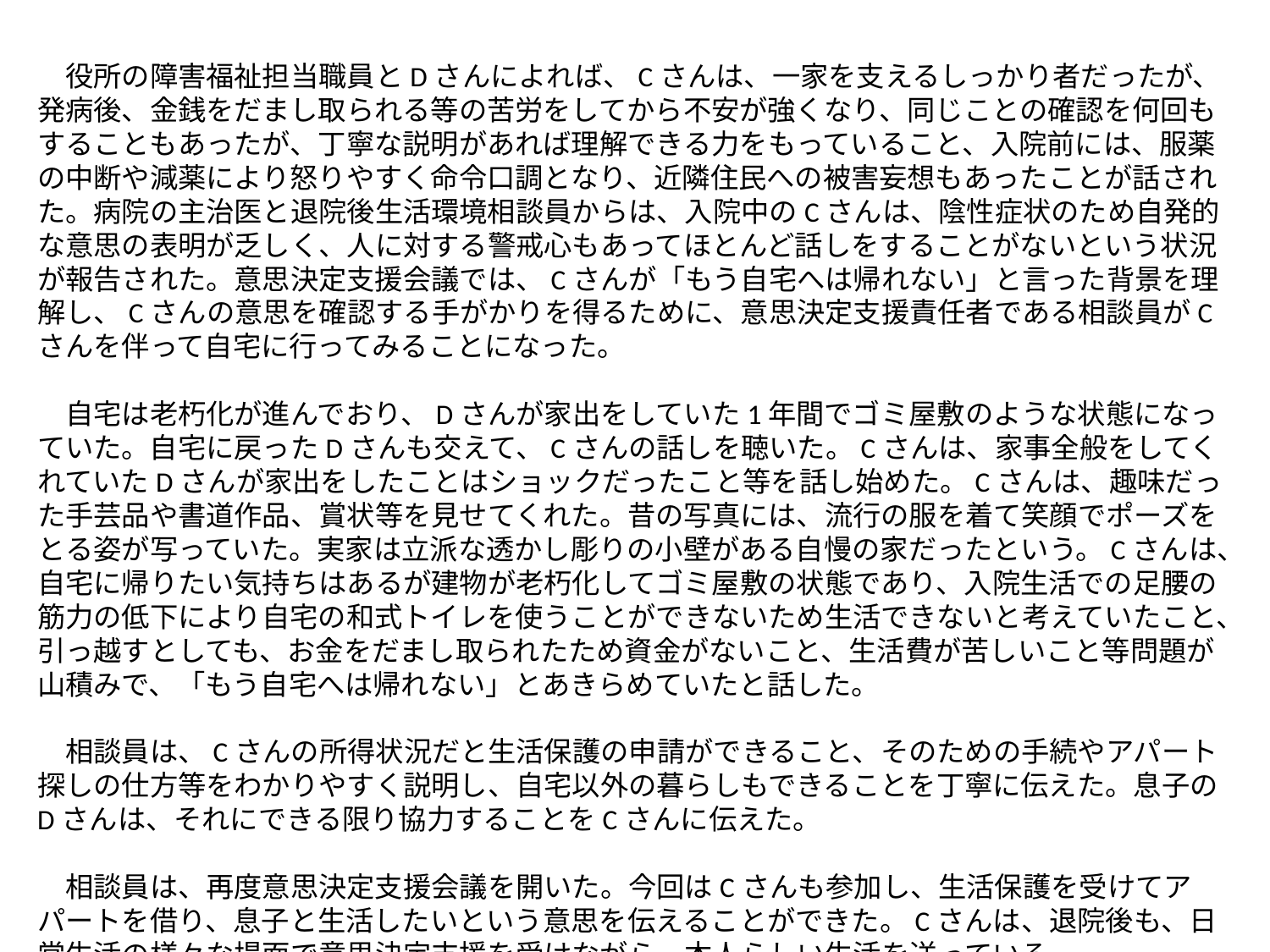

役所の障害福祉担当職員とDさんによれば、Cさんは、一家を支えるしっかり者だったが、発病後、金銭をだまし取られる等の苦労をしてから不安が強くなり、同じことの確認を何回もすることもあったが、丁寧な説明があれば理解できる力をもっていること、入院前には、服薬の中断や減薬により怒りやすく命令口調となり、近隣住民への被害妄想もあったことが話された。病院の主治医と退院後生活環境相談員からは、入院中のCさんは、陰性症状のため自発的な意思の表明が乏しく、人に対する警戒心もあってほとんど話しをすることがないという状況が報告された。意思決定支援会議では、Cさんが「もう自宅へは帰れない」と言った背景を理解し、Cさんの意思を確認する手がかりを得るために、意思決定支援責任者である相談員がCさんを伴って自宅に行ってみることになった。

　自宅は老朽化が進んでおり、Dさんが家出をしていた1年間でゴミ屋敷のような状態になっていた。自宅に戻ったDさんも交えて、Cさんの話しを聴いた。Cさんは、家事全般をしてくれていたDさんが家出をしたことはショックだったこと等を話し始めた。Cさんは、趣味だった手芸品や書道作品、賞状等を見せてくれた。昔の写真には、流行の服を着て笑顔でポーズをとる姿が写っていた。実家は立派な透かし彫りの小壁がある自慢の家だったという。Cさんは、自宅に帰りたい気持ちはあるが建物が老朽化してゴミ屋敷の状態であり、入院生活での足腰の筋力の低下により自宅の和式トイレを使うことができないため生活できないと考えていたこと、引っ越すとしても、お金をだまし取られたため資金がないこと、生活費が苦しいこと等問題が山積みで、「もう自宅へは帰れない」とあきらめていたと話した。

　相談員は、Cさんの所得状況だと生活保護の申請ができること、そのための手続やアパート探しの仕方等をわかりやすく説明し、自宅以外の暮らしもできることを丁寧に伝えた。息子のDさんは、それにできる限り協力することをCさんに伝えた。

　相談員は、再度意思決定支援会議を開いた。今回はCさんも参加し、生活保護を受けてアパートを借り、息子と生活したいという意思を伝えることができた。Cさんは、退院後も、日常生活の様々な場面で意思決定支援を受けながら、本人らしい生活を送っている。